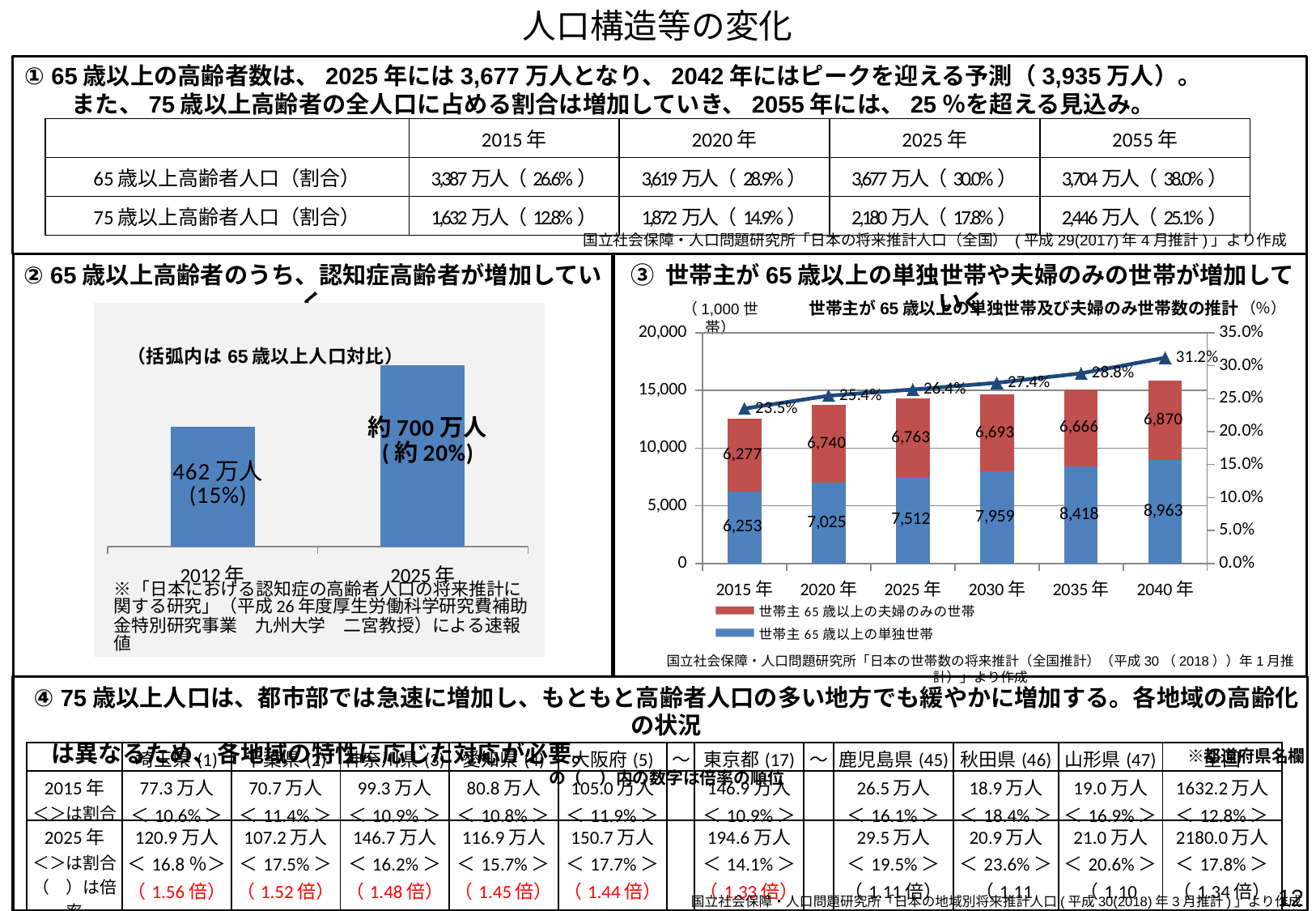

人口構造等の変化
① 65歳以上の高齢者数は、2025年には3,677万人となり、2042年にはピークを迎える予測（3,935万人）。
　　また、75歳以上高齢者の全人口に占める割合は増加していき、2055年には、25％を超える見込み。
|  | 2015年 | 2020年 | 2025年 | 2055年 |
| --- | --- | --- | --- | --- |
| 65歳以上高齢者人口（割合） | 3,387万人（26.6%） | 3,619万人（28.9%） | 3,677万人（30.0%） | 3,704万人（38.0%） |
| 75歳以上高齢者人口（割合） | 1,632万人（12.8%） | 1,872万人（14.9%） | 2,180万人（17.8%） | 2,446万人（25.1%） |
国立社会保障・人口問題研究所「日本の将来推計人口（全国） (平成29(2017)年4月推計)」より作成
② 65歳以上高齢者のうち、認知症高齢者が増加していく。

③ 世帯主が65歳以上の単独世帯や夫婦のみの世帯が増加していく
世帯主が65歳以上の単独世帯及び夫婦のみ世帯数の推計

（％）
（1,000世帯）

### Chart: （括弧内は65歳以上人口対比）

| Category | 「認知症高齢者の日常生活自立度」Ⅱ以上の高齢者の推計（括弧内は65歳以上人口対比） |
|---|---|
| 2012年 | 462.0 |
| 2025年 | 700.0 |

### Chart

| Category | 世帯主65歳以上の単独世帯 | 世帯主65歳以上の夫婦のみの世帯 | 世帯主65歳以上の単独世帯と夫婦のみの世帯の世帯数全体に占める割合 |
|---|---|---|---|
| 2015年 | 6252.517 | 6276.516 | 0.23492613609100776 |
| 2020年 | 7025.108 | 6740.404 | 0.25441478247014465 |
| 2025年 | 7512.007 | 6763.271 | 0.2637899298108858 |
| 2030年 | 7958.522 | 6692.815 | 0.2739400594943513 |
| 2035年 | 8417.668 | 6666.099 | 0.2883259522100189 |
| 2040年 | 8963.207 | 6869.612 | 0.31193328582336555 |
国立社会保障・人口問題研究所「日本の世帯数の将来推計（全国推計）（平成30（2018））年1月推計）」より作成
④ 75歳以上人口は、都市部では急速に増加し、もともと高齢者人口の多い地方でも緩やかに増加する。各地域の高齢化の状況
　は異なるため、各地域の特性に応じた対応が必要。　　　　　　　　　　　　　　　　　　　　　　　　　※都道府県名欄の（　）内の数字は倍率の順位
|  | 埼玉県(1) | 千葉県(2) | 神奈川県(3) | 愛知県(4) | 大阪府(5) | ～ | 東京都(17) | ～ | 鹿児島県(45) | 秋田県(46) | 山形県(47) | 全国 |
| --- | --- | --- | --- | --- | --- | --- | --- | --- | --- | --- | --- | --- |
| 2015年 ＜＞は割合 | 77.3万人 ＜10.6%＞ | 70.7万人 ＜11.4%＞ | 99.3万人 ＜10.9%＞ | 80.8万人 ＜10.8%＞ | 105.0万人 ＜11.9%＞ |  | 146.9万人 ＜10.9%＞ |  | 26.5万人 ＜16.1%＞ | 18.9万人 ＜18.4%＞ | 19.0万人 ＜16.9%＞ | 1632.2万人 ＜12.8%＞ |
| 2025年 ＜＞は割合 （　）は倍率 | 120.9万人 ＜16.8％＞ （1.56倍） | 107.2万人 ＜17.5%＞（1.52倍） | 146.7万人 ＜16.2%＞ （1.48倍） | 116.9万人 ＜15.7%＞ （1.45倍） | 150.7万人 ＜17.7%＞ （1.44倍） |  | 194.6万人 ＜14.1%＞ （1.33倍） |  | 29.5万人 ＜19.5%＞ （1.11倍） | 20.9万人 ＜23.6%＞ （1.11倍） | 21.0万人 ＜20.6%＞ （1.10倍） | 2180.0万人 ＜17.8%＞ （1.34倍） |
12
国立社会保障・人口問題研究所「日本の地域別将来推計人口(平成30(2018)年3月推計)」より作成